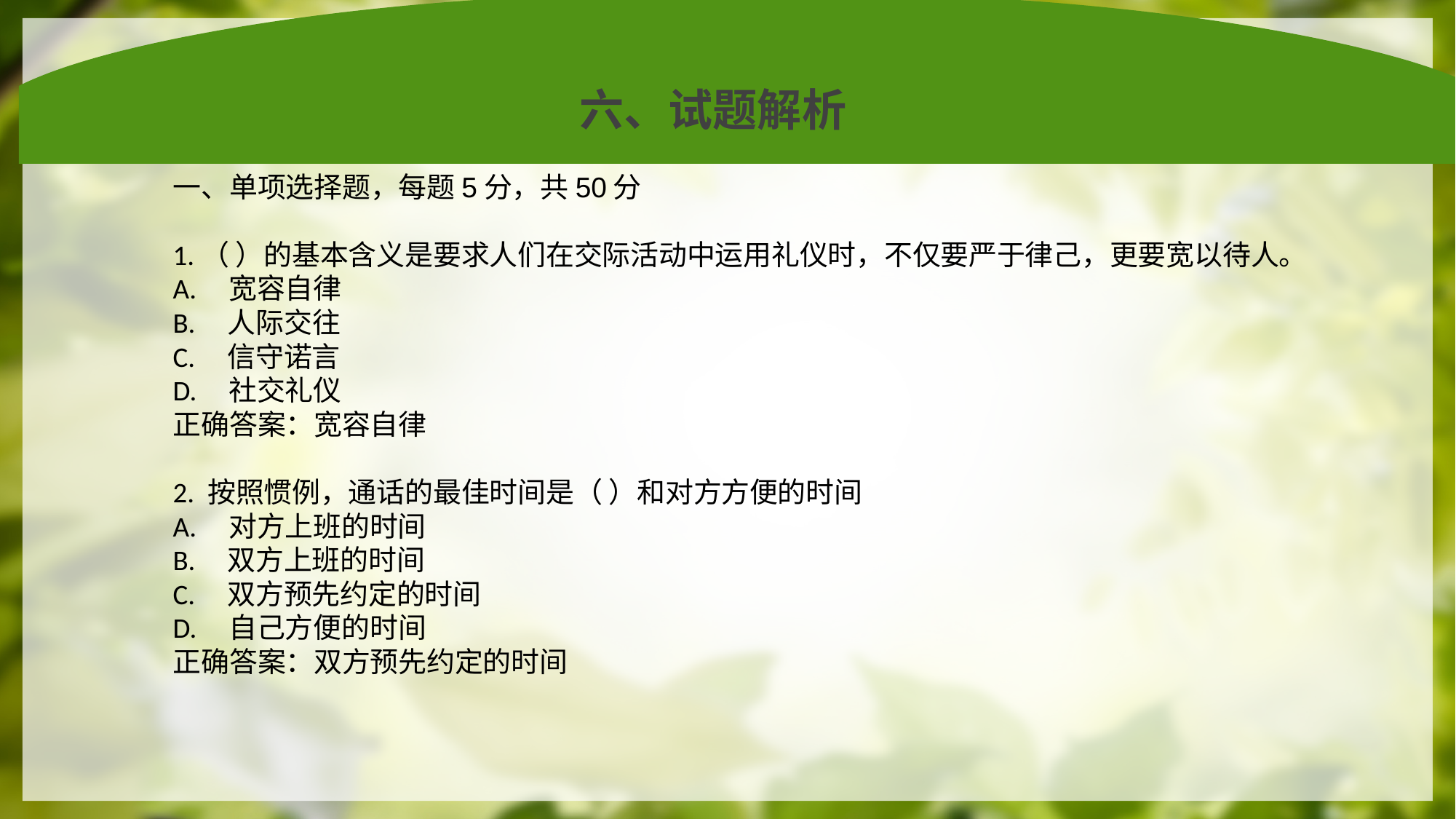

六、试题解析
一、单项选择题，每题5分，共50分

1.（ ）的基本含义是要求人们在交际活动中运用礼仪时，不仅要严于律己，更要宽以待人。
A.    宽容自律
B.    人际交往
C.    信守诺言
D.    社交礼仪
正确答案：宽容自律

2. 按照惯例，通话的最佳时间是（ ）和对方方便的时间
A.    对方上班的时间
B.    双方上班的时间
C.    双方预先约定的时间
D.    自己方便的时间
正确答案：双方预先约定的时间